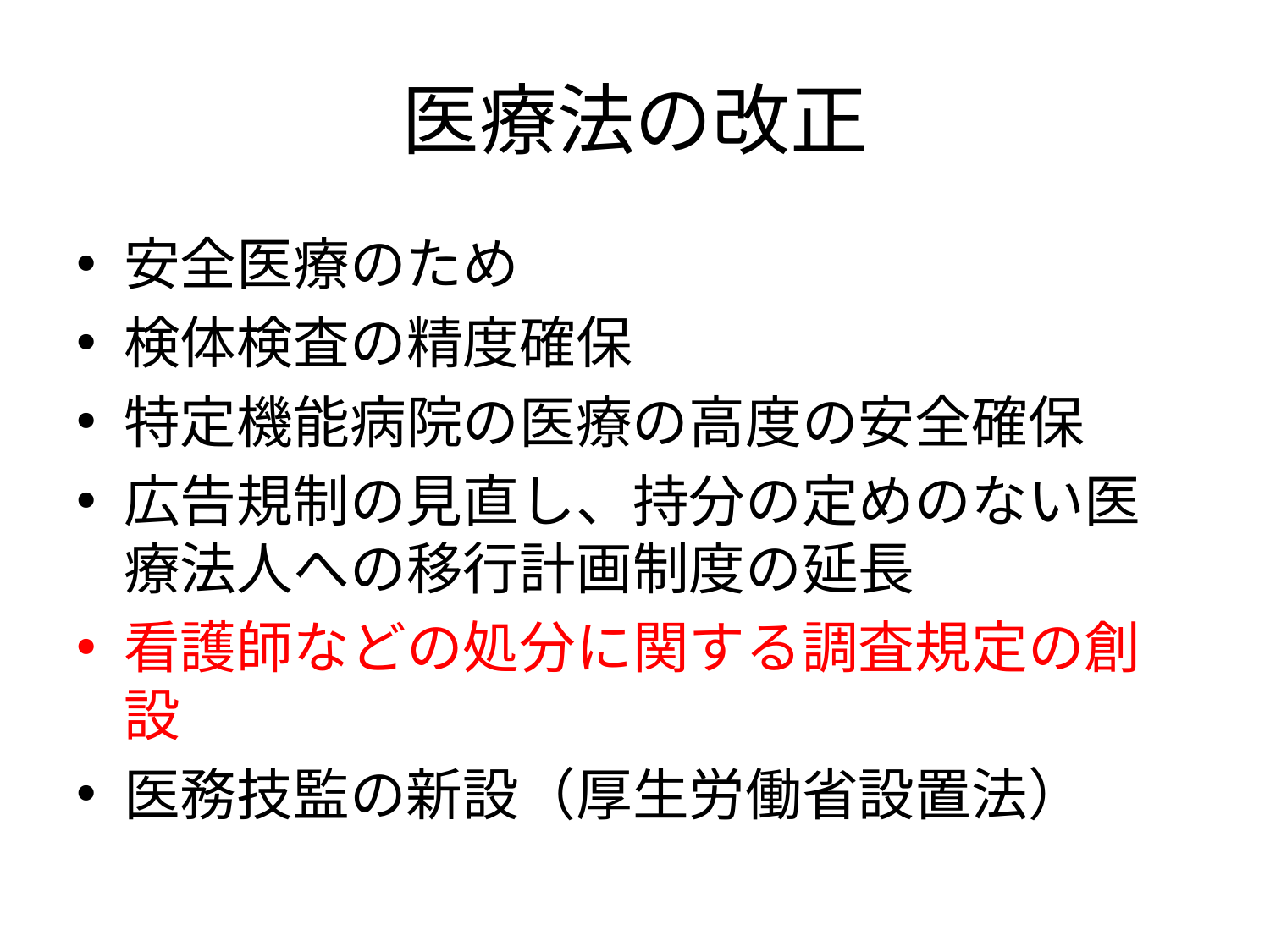

# 医療法の改正
安全医療のため
検体検査の精度確保
特定機能病院の医療の高度の安全確保
広告規制の見直し、持分の定めのない医療法人への移行計画制度の延長
看護師などの処分に関する調査規定の創設
医務技監の新設（厚生労働省設置法）